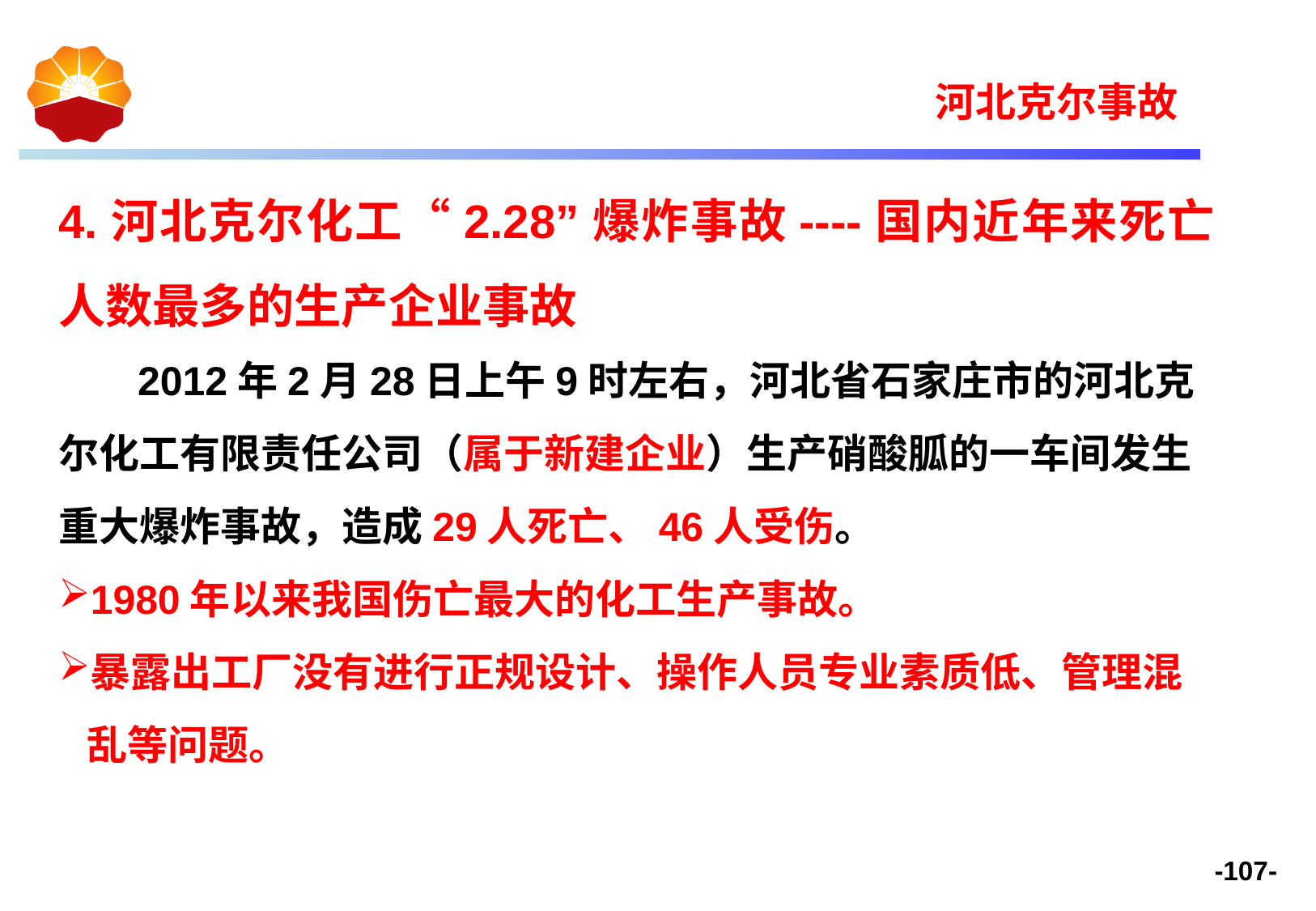

河北克尔事故
4.河北克尔化工“2.28”爆炸事故----国内近年来死亡人数最多的生产企业事故
       2012年2月28日上午9时左右，河北省石家庄市的河北克尔化工有限责任公司（属于新建企业）生产硝酸胍的一车间发生重大爆炸事故，造成29人死亡、46人受伤。
1980年以来我国伤亡最大的化工生产事故。
暴露出工厂没有进行正规设计、操作人员专业素质低、管理混乱等问题。